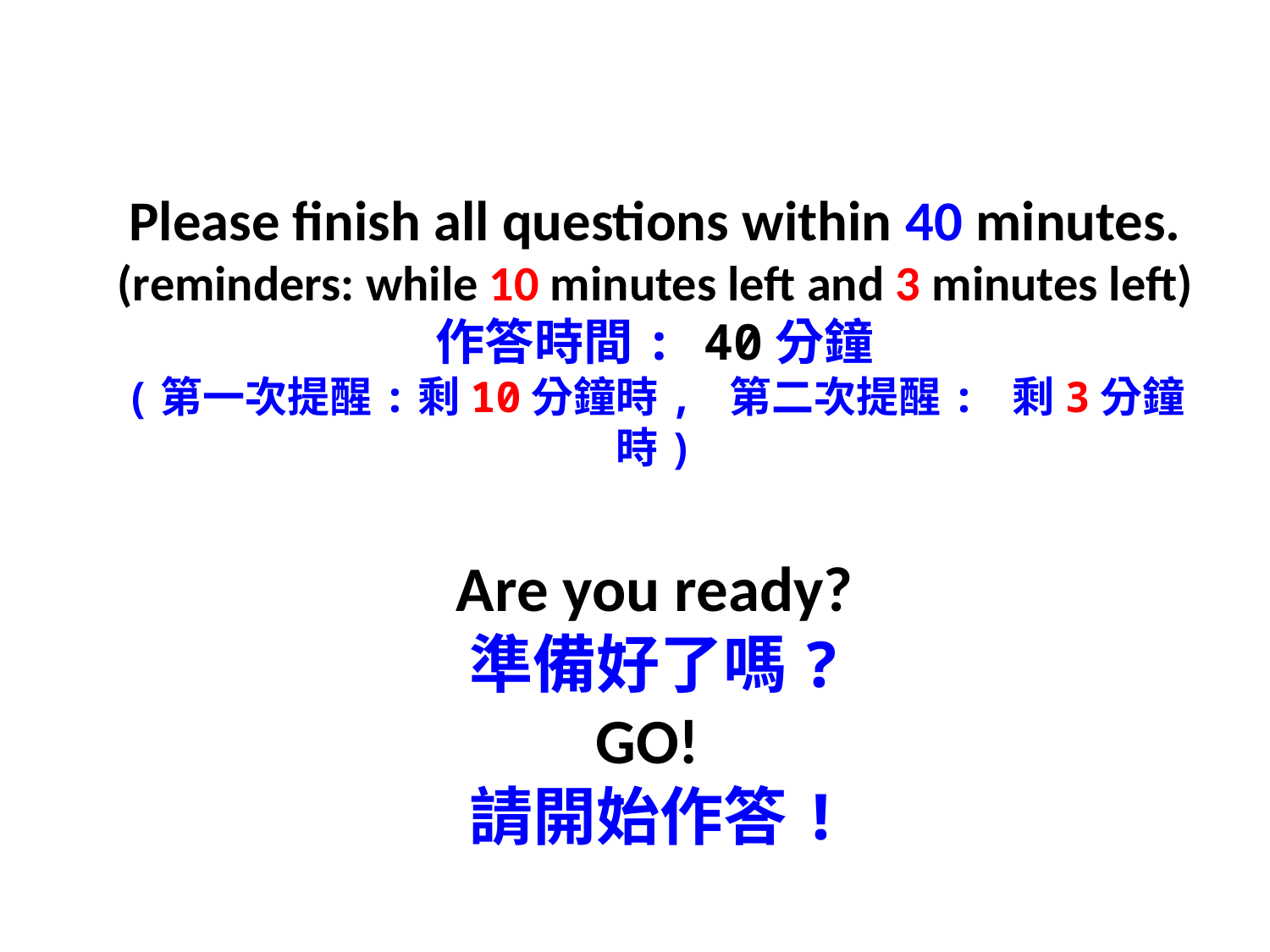

Please finish all questions within 40 minutes.
(reminders: while 10 minutes left and 3 minutes left)
作答時間: 40分鐘
(第一次提醒:剩10分鐘時, 第二次提醒: 剩3分鐘時)

Are you ready?
準備好了嗎?
GO!
請開始作答!